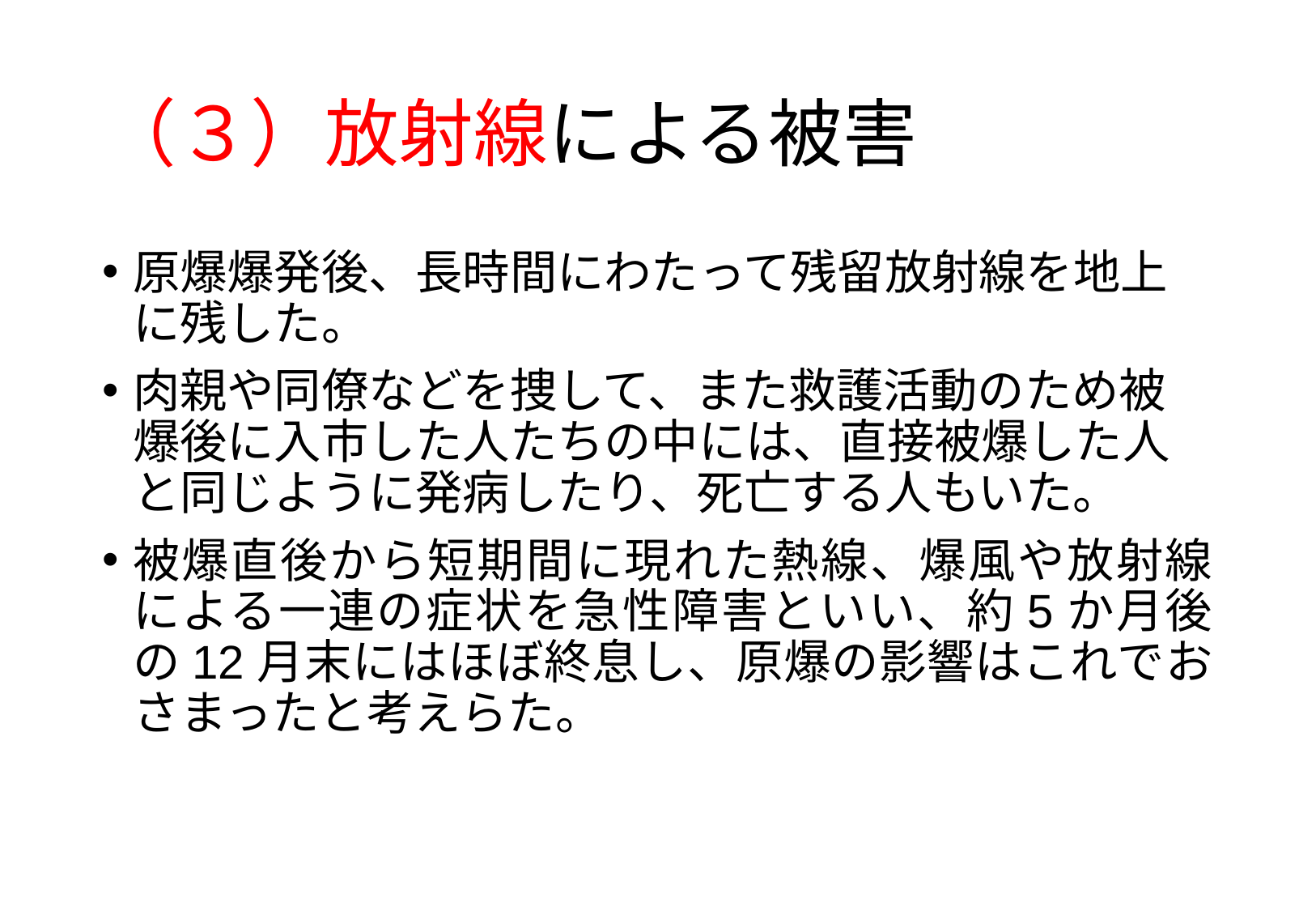

# （３）放射線による被害
原爆爆発後、長時間にわたって残留放射線を地上に残した。
肉親や同僚などを捜して、また救護活動のため被爆後に入市した人たちの中には、直接被爆した人と同じように発病したり、死亡する人もいた。
被爆直後から短期間に現れた熱線、爆風や放射線による一連の症状を急性障害といい、約5か月後の12月末にはほぼ終息し、原爆の影響はこれでおさまったと考えらた。